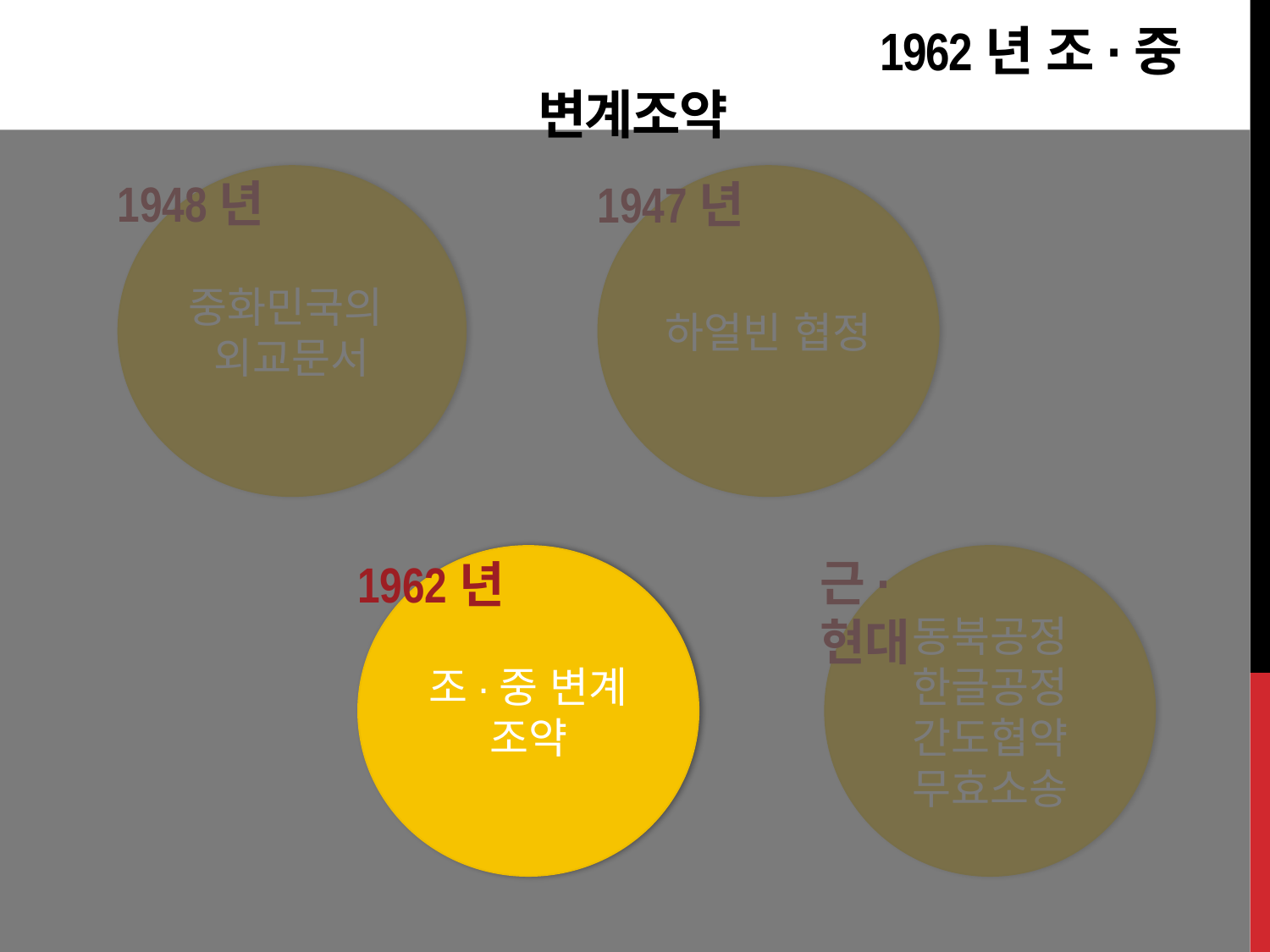

1962년 조·중 변계조약

하얼빈 협정
1948년
중화민국의
외교문서
1947년
조·중 변계 조약
근·현대
동북공정
한글공정
간도협약 무효소송
1962년